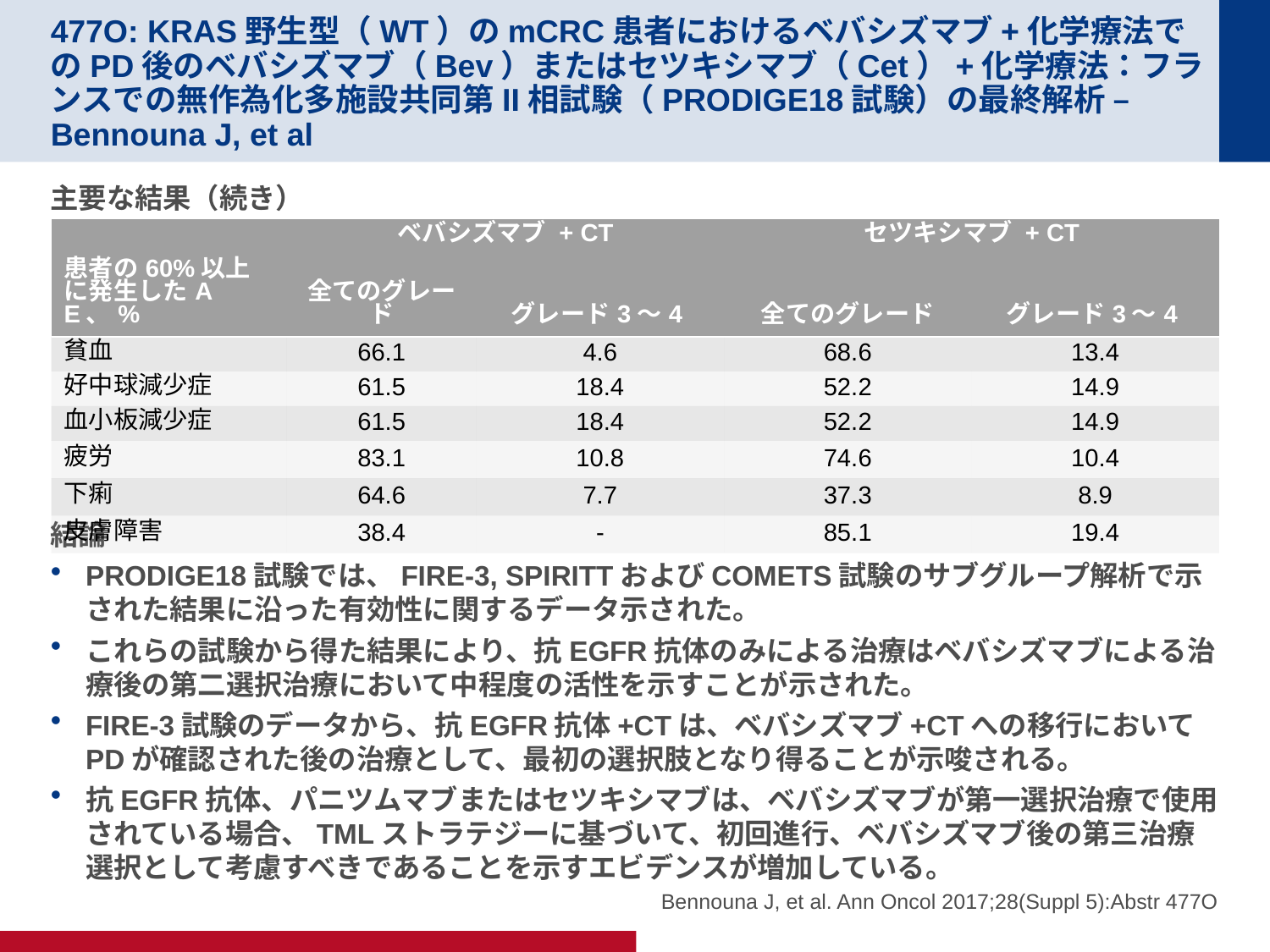

# 477O: KRAS野生型（WT）のmCRC患者におけるベバシズマブ+化学療法でのPD後のベバシズマブ（Bev）またはセツキシマブ（Cet）+化学療法：フランスでの無作為化多施設共同第II相試験（PRODIGE18試験）の最終解析 – Bennouna J, et al
主要な結果（続き）
結論
PRODIGE18試験では、FIRE-3, SPIRITTおよびCOMETS試験のサブグループ解析で示された結果に沿った有効性に関するデータ示された。
これらの試験から得た結果により、抗EGFR抗体のみによる治療はベバシズマブによる治療後の第二選択治療において中程度の活性を示すことが示された。
FIRE-3試験のデータから、抗EGFR抗体+CTは、ベバシズマブ+CTへの移行においてPDが確認された後の治療として、最初の選択肢となり得ることが示唆される。
抗EGFR抗体、パニツムマブまたはセツキシマブは、ベバシズマブが第一選択治療で使用されている場合、TMLストラテジーに基づいて、初回進行、ベバシズマブ後の第三治療選択として考慮すべきであることを示すエビデンスが増加している。

| 患者の60%以上に発生したAE、% | ベバシズマブ + CT |  | セツキシマブ + CT |  |
| --- | --- | --- | --- | --- |
|  | 全てのグレード | グレード3～4 | 全てのグレード | グレード3～4 |
| 貧血 | 66.1 | 4.6 | 68.6 | 13.4 |
| 好中球減少症 | 61.5 | 18.4 | 52.2 | 14.9 |
| 血小板減少症 | 61.5 | 18.4 | 52.2 | 14.9 |
| 疲労 | 83.1 | 10.8 | 74.6 | 10.4 |
| 下痢 | 64.6 | 7.7 | 37.3 | 8.9 |
| 皮膚障害 | 38.4 | - | 85.1 | 19.4 |
Bennouna J, et al. Ann Oncol 2017;28(Suppl 5):Abstr 477O